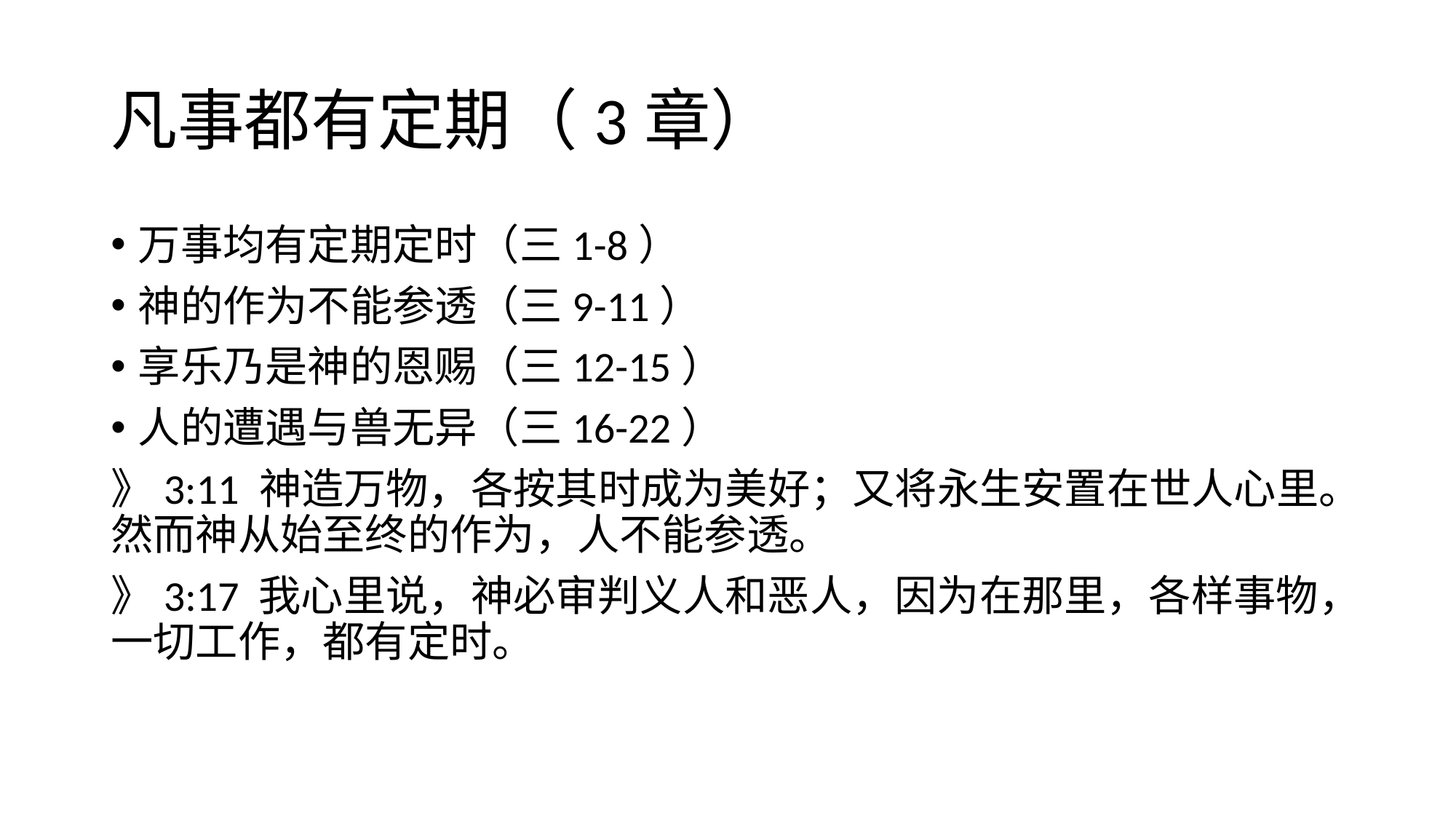

# 凡事都有定期（3章）
万事均有定期定时（三1-8）
神的作为不能参透（三9-11）
享乐乃是神的恩赐（三12-15）
人的遭遇与兽无异（三16-22）
》3:11 神造万物，各按其时成为美好；又将永生安置在世人心里。然而神从始至终的作为，人不能参透。
》3:17 我心里说，神必审判义人和恶人，因为在那里，各样事物，一切工作，都有定时。